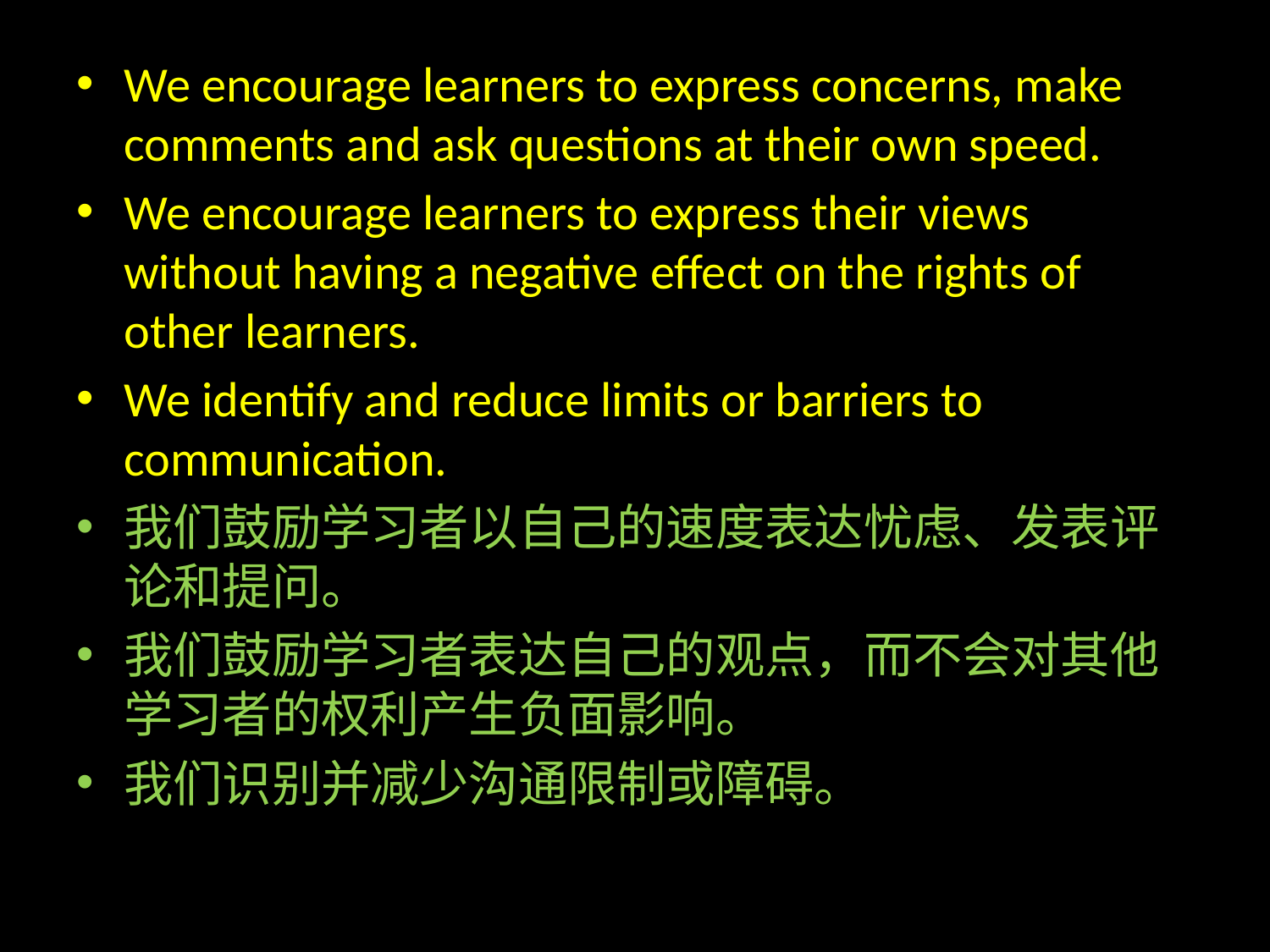

#
We encourage learners to express concerns, make comments and ask questions at their own speed.
We encourage learners to express their views without having a negative effect on the rights of other learners.
We identify and reduce limits or barriers to communication.
我们鼓励学习者以自己的速度表达忧虑、发表评论和提问。
我们鼓励学习者表达自己的观点，而不会对其他学习者的权利产生负面影响。
我们识别并减少沟通限制或障碍。